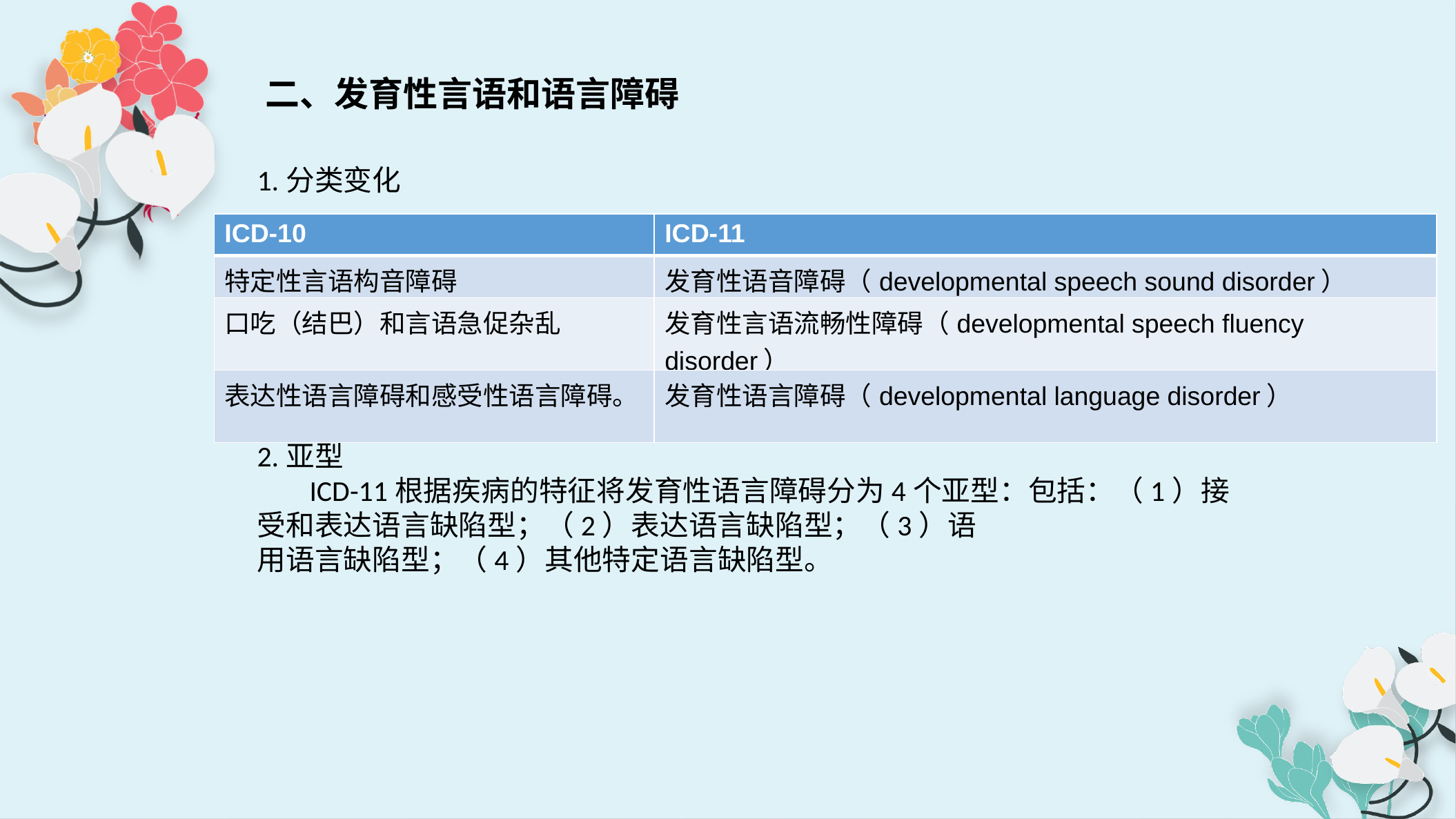

二、发育性言语和语言障碍
1.分类变化

2.亚型
        ICD-11根据疾病的特征将发育性语言障碍分为4个亚型：包括：（1）接受和表达语言缺陷型；（2）表达语言缺陷型；（3）语
用语言缺陷型；（4）其他特定语言缺陷型。

| ICD-10 | ICD-11 |
| --- | --- |
| 特定性言语构音障碍 | 发育性语音障碍（developmental speech sound disorder） |
| 口吃（结巴）和言语急促杂乱 | 发育性言语流畅性障碍（developmental speech fluency disorder） |
| 表达性语言障碍和感受性语言障碍。 | 发育性语言障碍（developmental language disorder） |